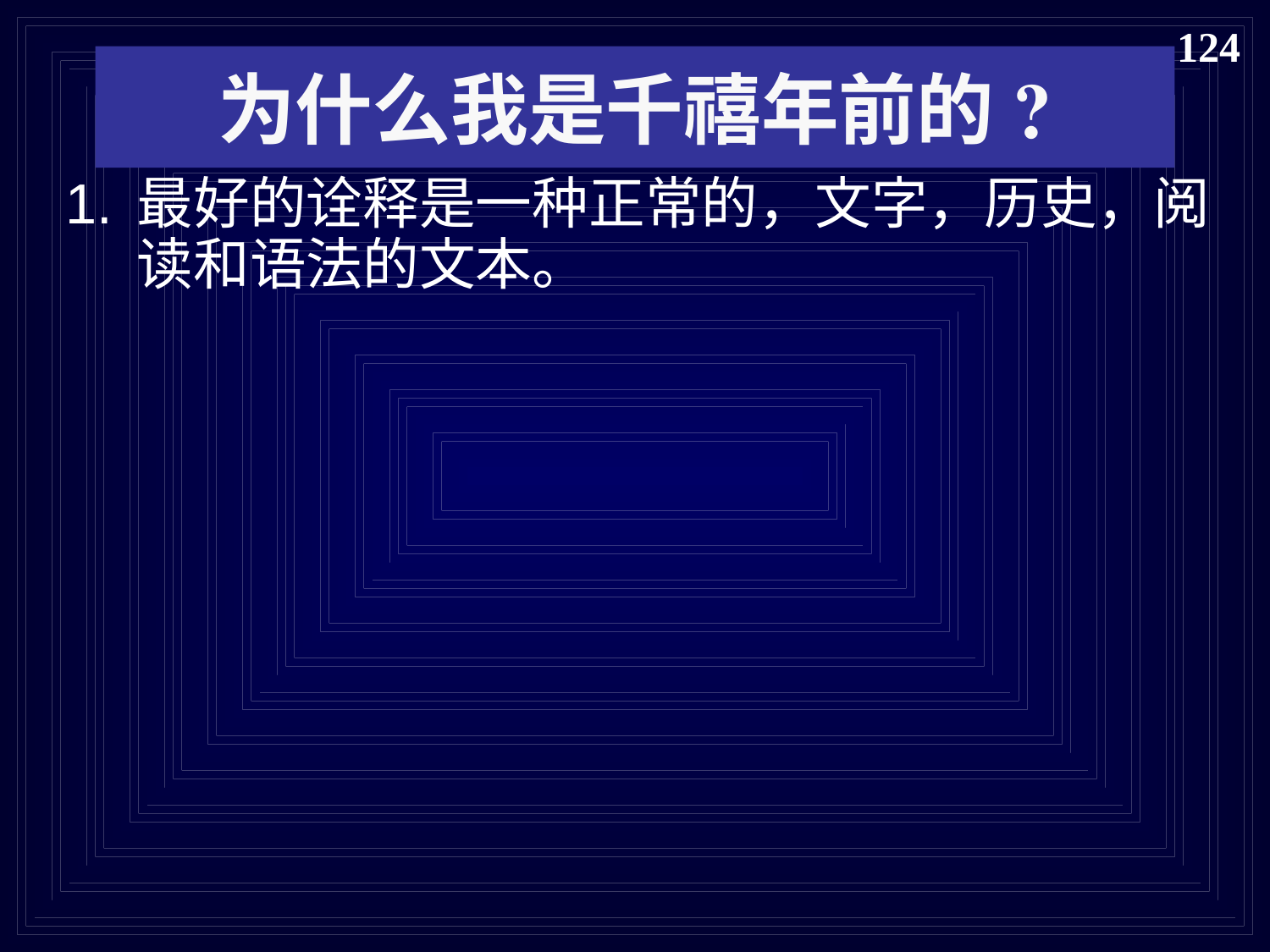

124
# 为什么我是千禧年前的?
最好的诠释是一种正常的，文字，历史，阅读和语法的文本。